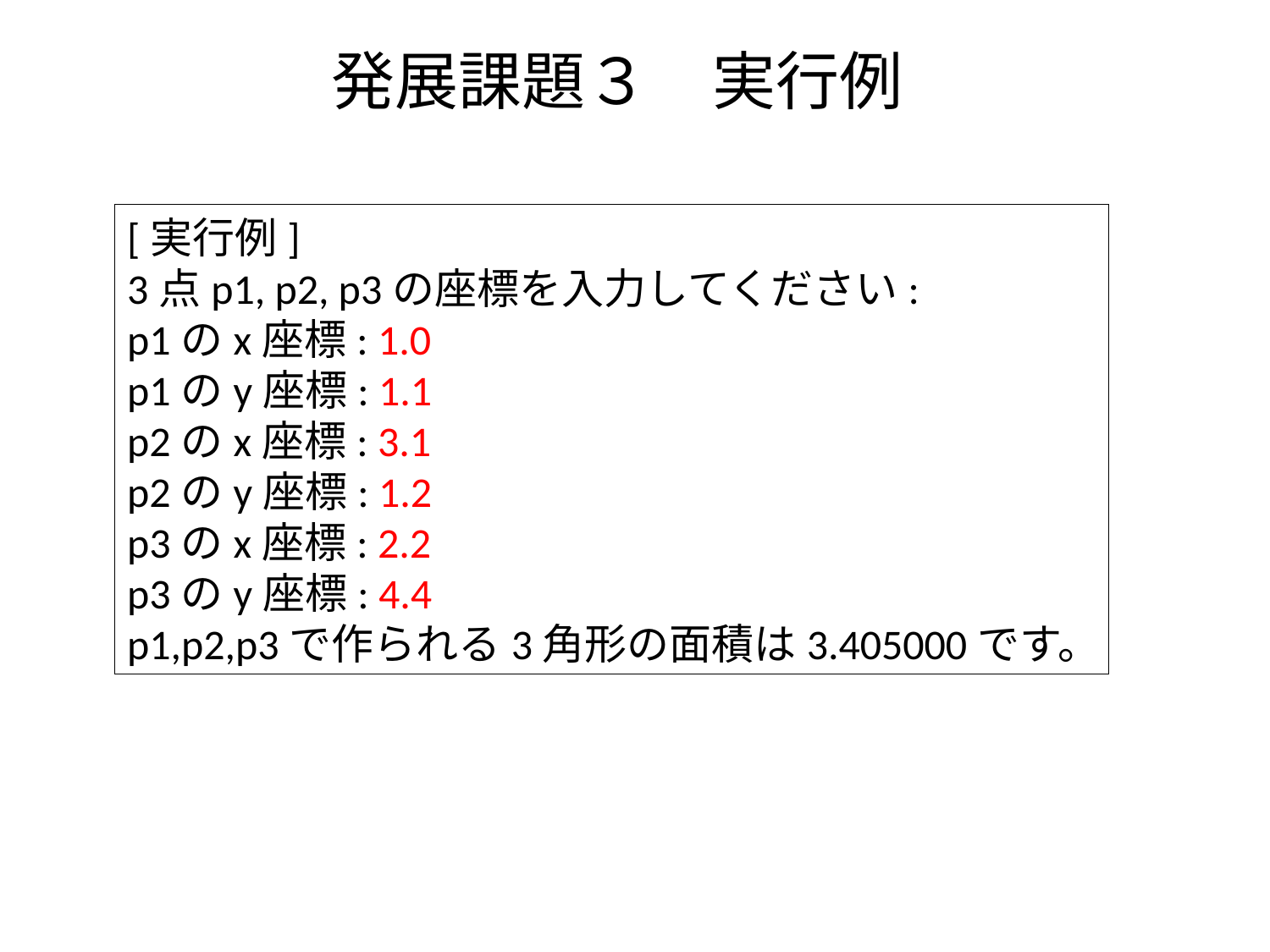

# 発展課題３　実行例
[実行例]
3点p1, p2, p3の座標を入力してください:
p1のx座標: 1.0
p1のy座標: 1.1
p2のx座標: 3.1
p2のy座標: 1.2
p3のx座標: 2.2
p3のy座標: 4.4
p1,p2,p3で作られる3角形の面積は3.405000です。